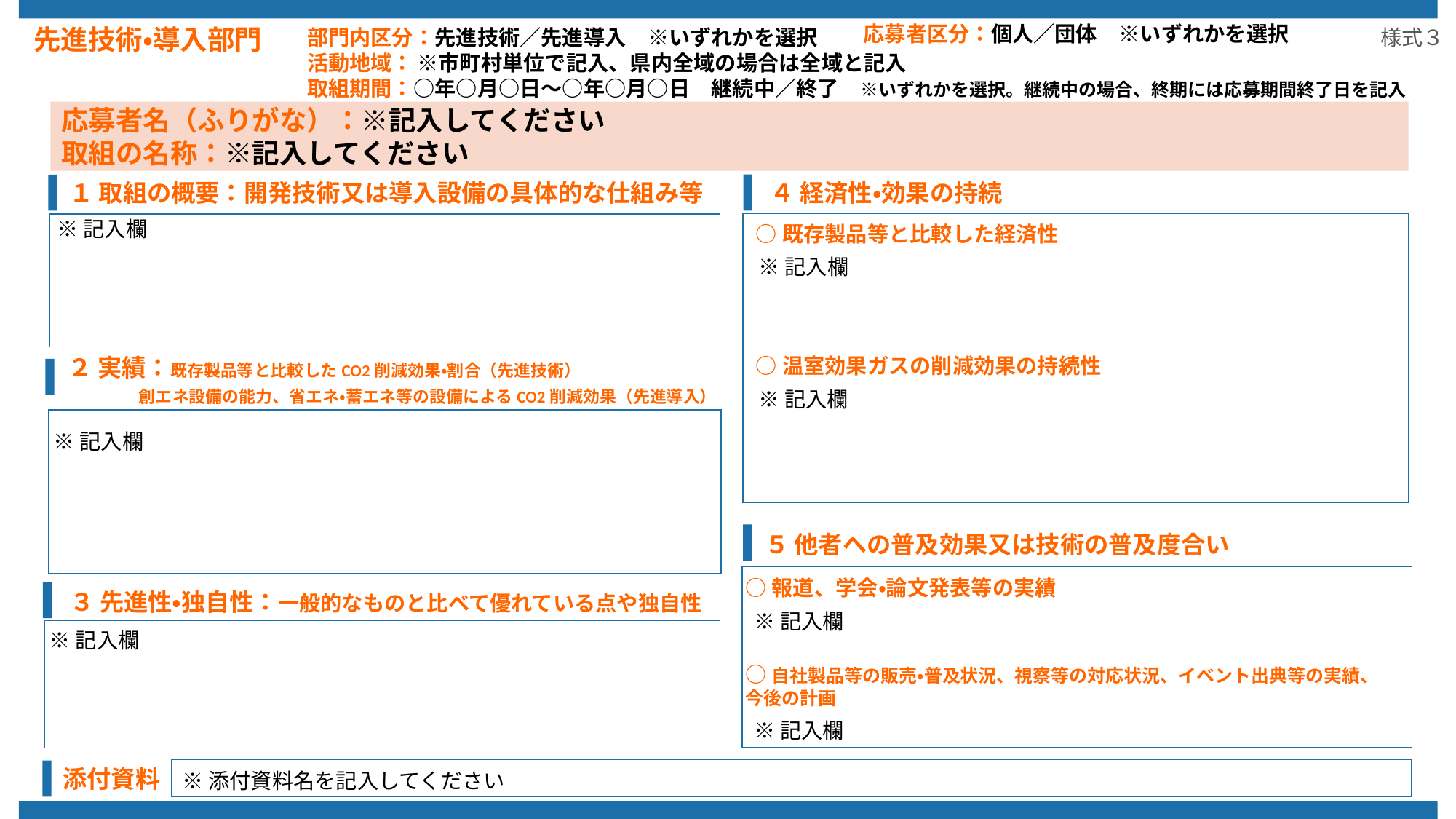

応募者区分：個人／団体　※いずれかを選択
先進技術・導入部門
様式３
部門内区分：先進技術／先進導入　※いずれかを選択
活動地域： ※市町村単位で記入、県内全域の場合は全域と記入
取組期間：○年○月○日～○年○月○日　継続中／終了　※いずれかを選択。継続中の場合、終期には応募期間終了日を記入
応募者名（ふりがな）：※記入してください
取組の名称：※記入してください
４ 経済性・効果の持続

１ 取組の概要：開発技術又は導入設備の具体的な仕組み等

※記入欄

○既存製品等と比較した経済性
※記入欄
○温室効果ガスの削減効果の持続性
２ 実績：既存製品等と比較したCO2削減効果・割合（先進技術）
　　　　 創エネ設備の能力、省エネ・蓄エネ等の設備によるCO2削減効果（先進導入）

※記入欄

※記入欄
５ 他者への普及効果又は技術の普及度合い

○報道、学会・論文発表等の実績
３ 先進性・独自性：一般的なものと比べて優れている点や独自性

※記入欄

※記入欄
○自社製品等の販売・普及状況、視察等の対応状況、イベント出典等の実績、今後の計画
※記入欄
添付資料

※添付資料名を記入してください